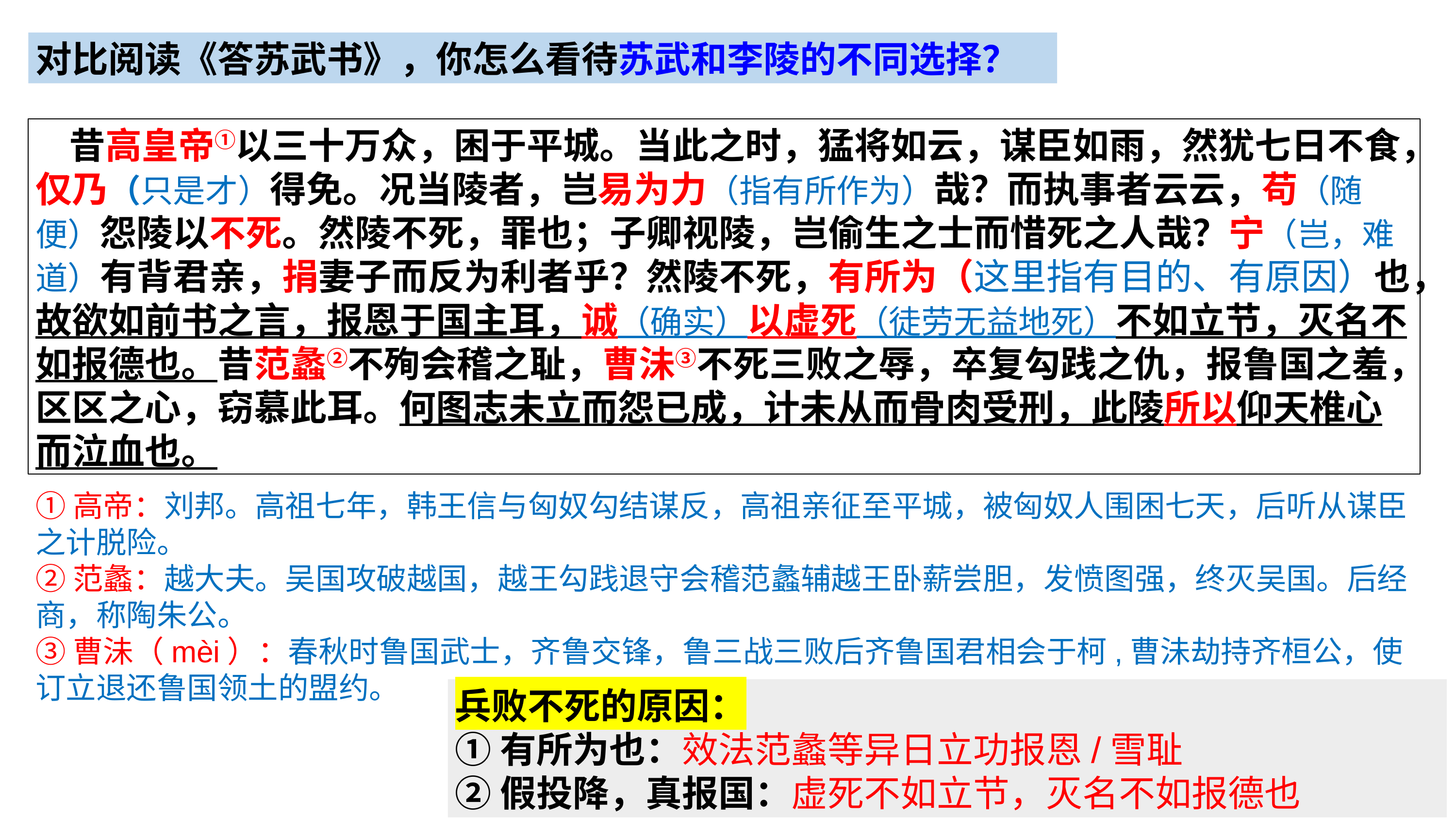

对比阅读《答苏武书》，你怎么看待苏武和李陵的不同选择？
   昔高皇帝①以三十万众，困于平城。当此之时，猛将如云，谋臣如雨，然犹七日不食，仅乃（只是才）得免。况当陵者，岂易为力（指有所作为）哉？而执事者云云，苟（随便）怨陵以不死。然陵不死，罪也；子卿视陵，岂偷生之士而惜死之人哉？宁（岂，难道）有背君亲，捐妻子而反为利者乎？然陵不死，有所为（这里指有目的、有原因）也，故欲如前书之言，报恩于国主耳，诚（确实）以虚死（徒劳无益地死）不如立节，灭名不如报德也。昔范蠡②不殉会稽之耻，曹沬③不死三败之辱，卒复勾践之仇，报鲁国之羞，区区之心，窃慕此耳。何图志未立而怨已成，计未从而骨肉受刑，此陵所以仰天椎心而泣血也。
①高帝：刘邦。高祖七年，韩王信与匈奴勾结谋反，高祖亲征至平城，被匈奴人围困七天，后听从谋臣之计脱险。
②范蠡：越大夫。吴国攻破越国，越王勾践退守会稽范蠡辅越王卧薪尝胆，发愤图强，终灭吴国。后经商，称陶朱公。
③曹沬（mèi）：春秋时鲁国武士，齐鲁交锋，鲁三战三败后齐鲁国君相会于柯,曹沬劫持齐桓公，使订立退还鲁国领土的盟约。

兵败不死的原因：
①有所为也：效法范蠡等异日立功报恩/雪耻
②假投降，真报国：虚死不如立节，灭名不如报德也